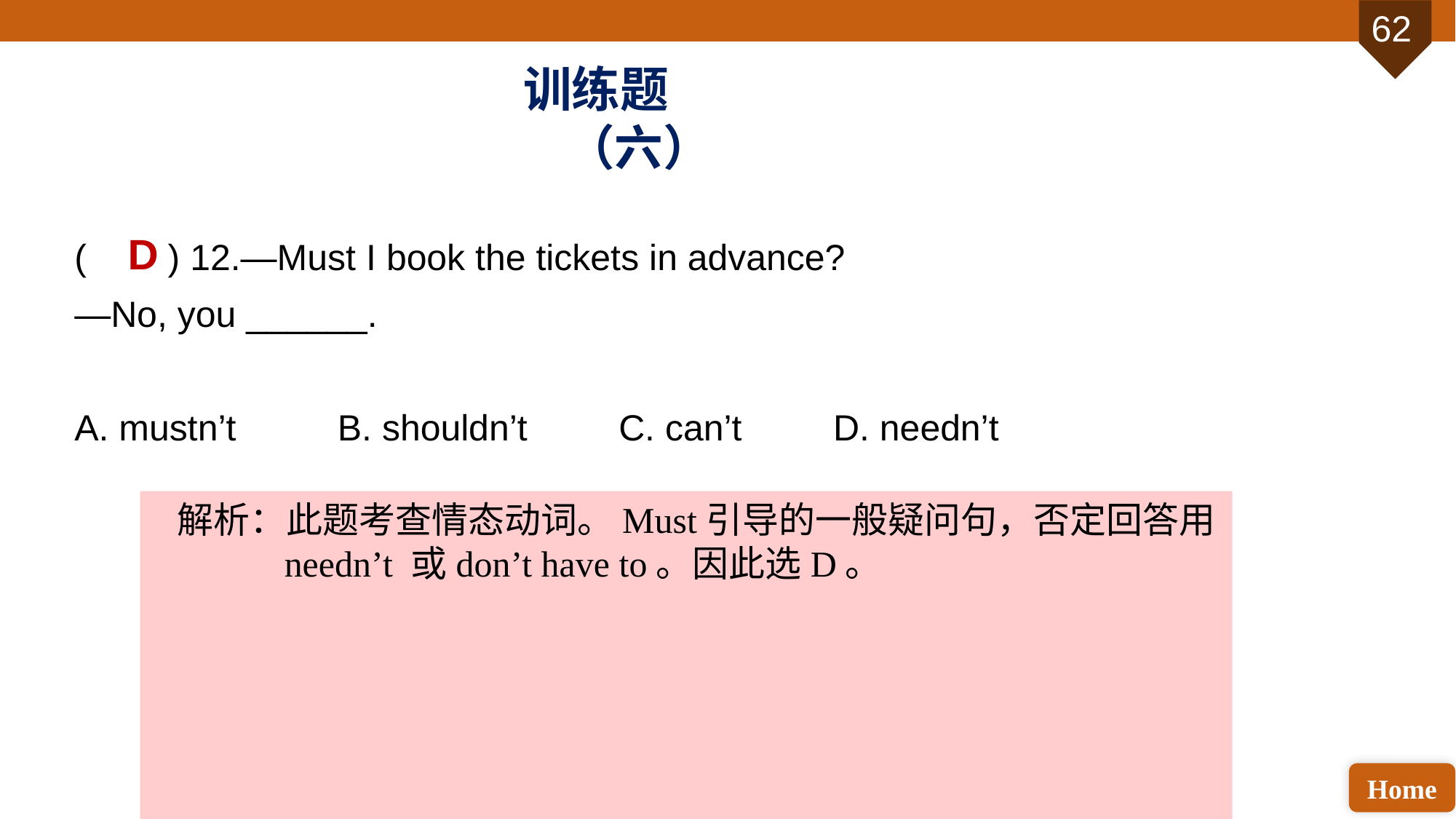

训练题（六）
(        ) 12.—Must I book the tickets in advance?
—No, you ______.

A. mustn’t          B. shouldn’t         C. can’t         D. needn’t
D

解析：此题考查情态动词。Must引导的一般疑问句，否定回答用needn’t 或don’t have to。因此选D。